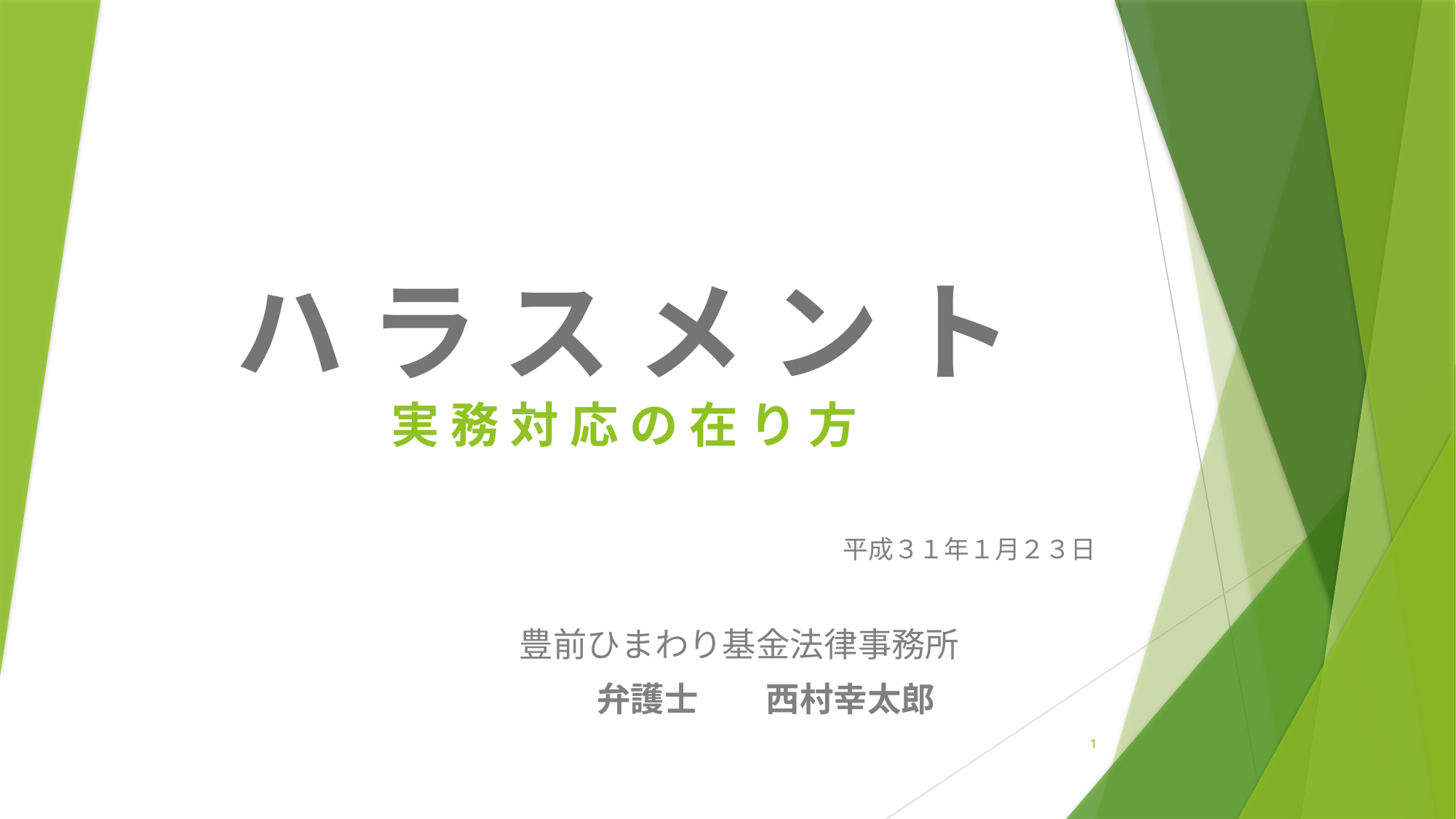

# ハ ラ ス メ ン ト 実 務 対 応 の 在 り 方

平成３１年１月２３日

　　　　　　　　　　　　　豊前ひまわり基金法律事務所
　　　　　　　　　　　　弁護士　　西村幸太郎

1